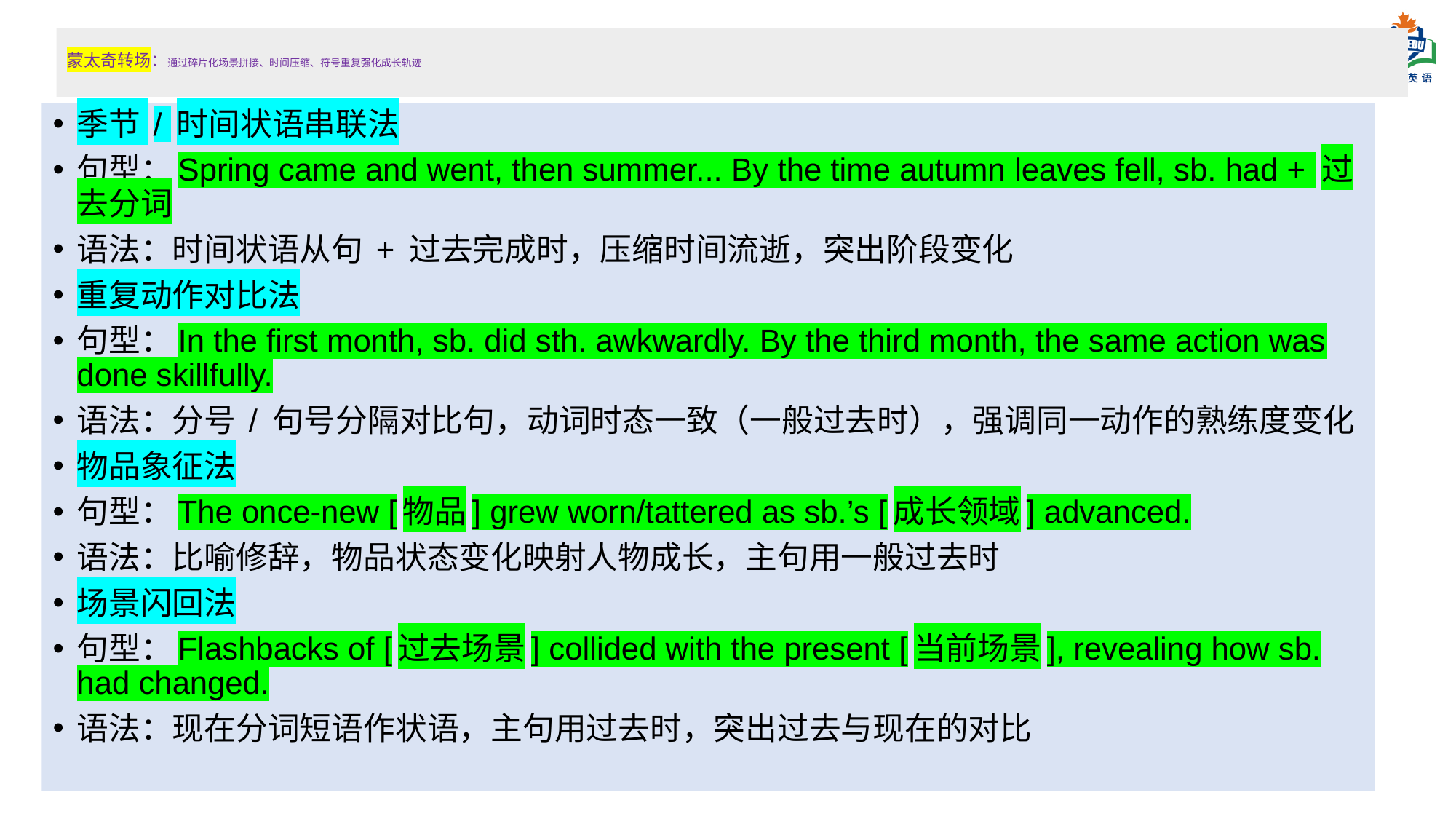

# 蒙太奇转场：通过碎片化场景拼接、时间压缩、符号重复强化成长轨迹
季节 / 时间状语串联法
句型：Spring came and went, then summer... By the time autumn leaves fell, sb. had + 过去分词
语法：时间状语从句 + 过去完成时，压缩时间流逝，突出阶段变化
重复动作对比法
句型：In the first month, sb. did sth. awkwardly. By the third month, the same action was done skillfully.
语法：分号 / 句号分隔对比句，动词时态一致（一般过去时），强调同一动作的熟练度变化
物品象征法
句型：The once-new [物品] grew worn/tattered as sb.’s [成长领域] advanced.
语法：比喻修辞，物品状态变化映射人物成长，主句用一般过去时
场景闪回法
句型：Flashbacks of [过去场景] collided with the present [当前场景], revealing how sb. had changed.
语法：现在分词短语作状语，主句用过去时，突出过去与现在的对比